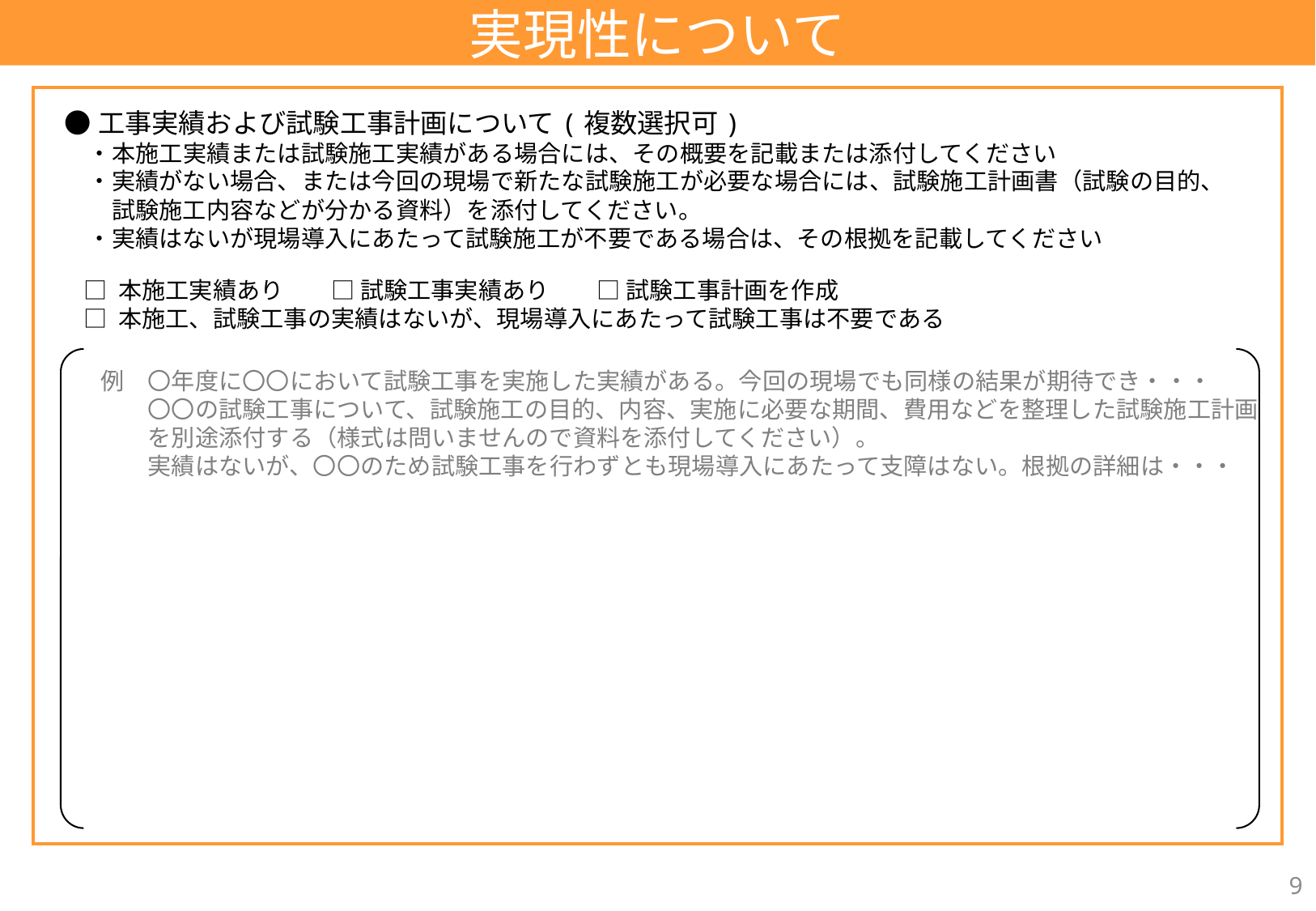

実現性について

●工事実績および試験工事計画について(複数選択可)
　・本施工実績または試験施工実績がある場合には、その概要を記載または添付してください
　・実績がない場合、または今回の現場で新たな試験施工が必要な場合には、試験施工計画書（試験の目的、
　　試験施工内容などが分かる資料）を添付してください。
　・実績はないが現場導入にあたって試験施工が不要である場合は、その根拠を記載してください
□ 本施工実績あり　　□ 試験工事実績あり　　□ 試験工事計画を作成
□ 本施工、試験工事の実績はないが、現場導入にあたって試験工事は不要である

例　〇年度に〇〇において試験工事を実施した実績がある。今回の現場でも同様の結果が期待でき・・・
　　〇〇の試験工事について、試験施工の目的、内容、実施に必要な期間、費用などを整理した試験施工計画
　　を別途添付する（様式は問いませんので資料を添付してください）。
　　実績はないが、〇〇のため試験工事を行わずとも現場導入にあたって支障はない。根拠の詳細は・・・
9